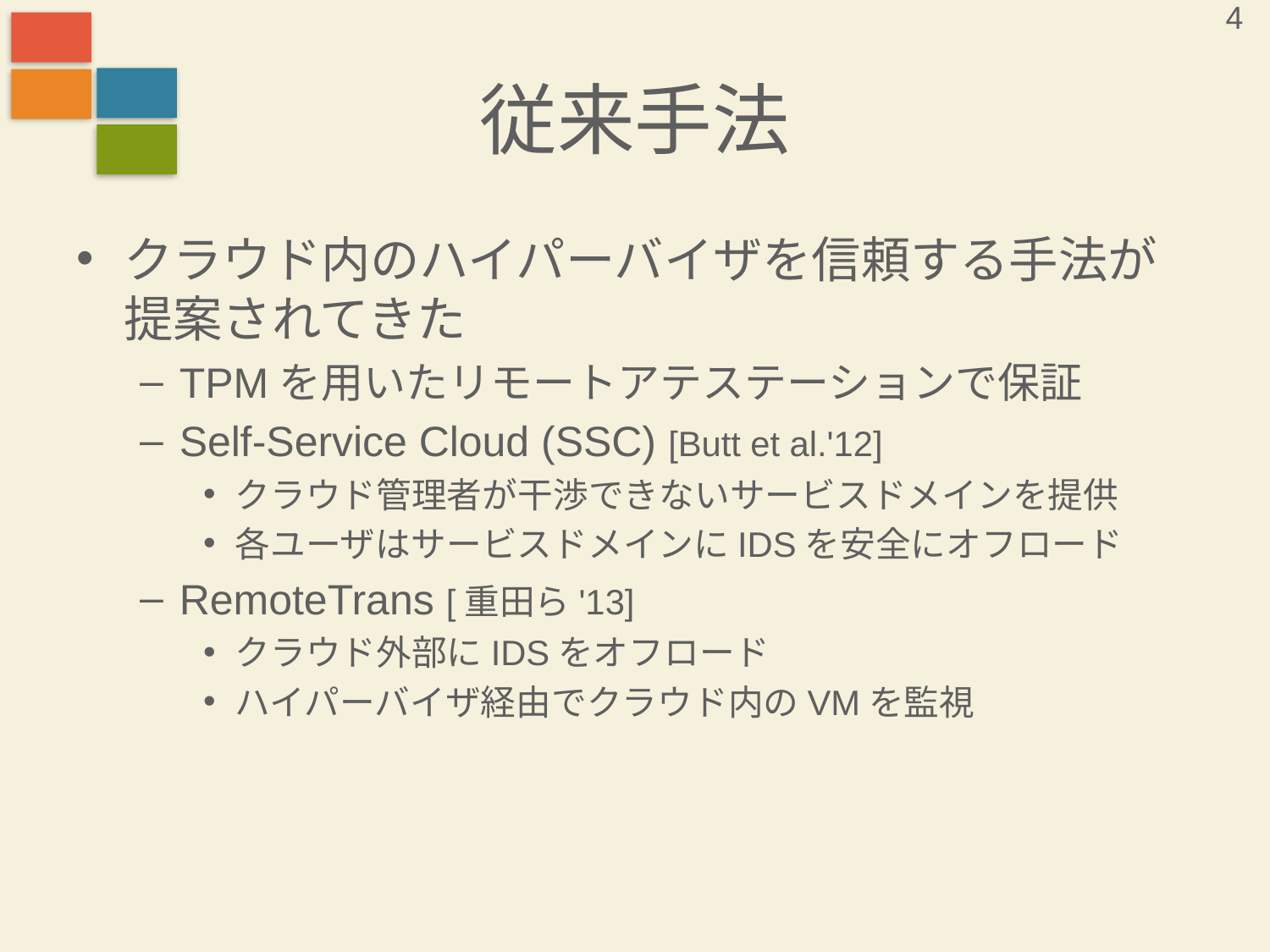

4
# 従来手法
クラウド内のハイパーバイザを信頼する手法が提案されてきた
TPMを用いたリモートアテステーションで保証
Self-Service Cloud (SSC) [Butt et al.'12]
クラウド管理者が干渉できないサービスドメインを提供
各ユーザはサービスドメインにIDSを安全にオフロード
RemoteTrans [重田ら'13]
クラウド外部にIDSをオフロード
ハイパーバイザ経由でクラウド内のVMを監視